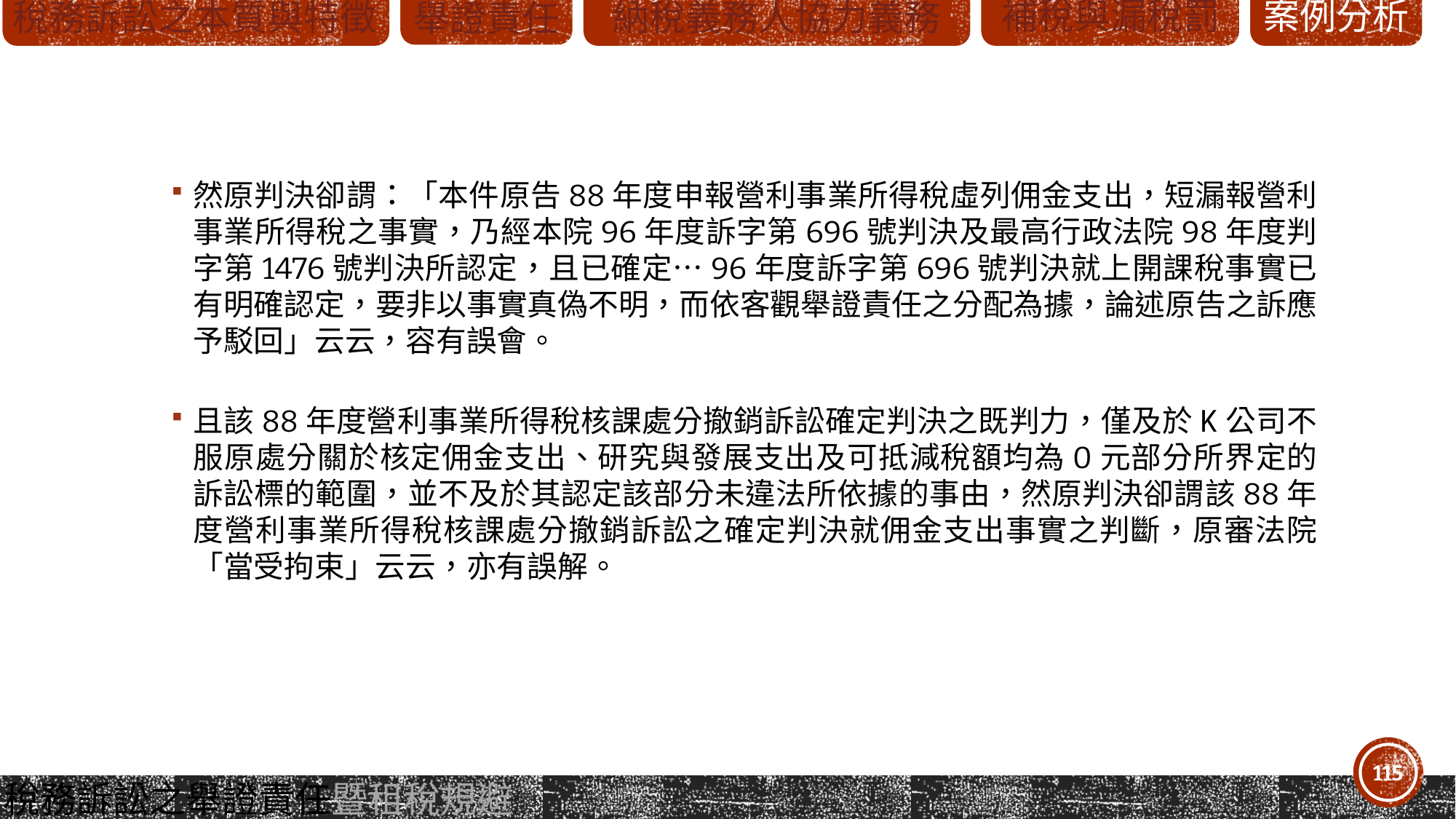

#
然原判決卻謂：「本件原告88年度申報營利事業所得稅虛列佣金支出，短漏報營利事業所得稅之事實，乃經本院96年度訴字第696號判決及最高行政法院98年度判字第1476號判決所認定，且已確定…96年度訴字第696號判決就上開課稅事實已有明確認定，要非以事實真偽不明，而依客觀舉證責任之分配為據，論述原告之訴應予駁回」云云，容有誤會。

且該88年度營利事業所得稅核課處分撤銷訴訟確定判決之既判力，僅及於K公司不服原處分關於核定佣金支出、研究與發展支出及可抵減稅額均為0元部分所界定的訴訟標的範圍，並不及於其認定該部分未違法所依據的事由，然原判決卻謂該88年度營利事業所得稅核課處分撤銷訴訟之確定判決就佣金支出事實之判斷，原審法院「當受拘束」云云，亦有誤解。
115